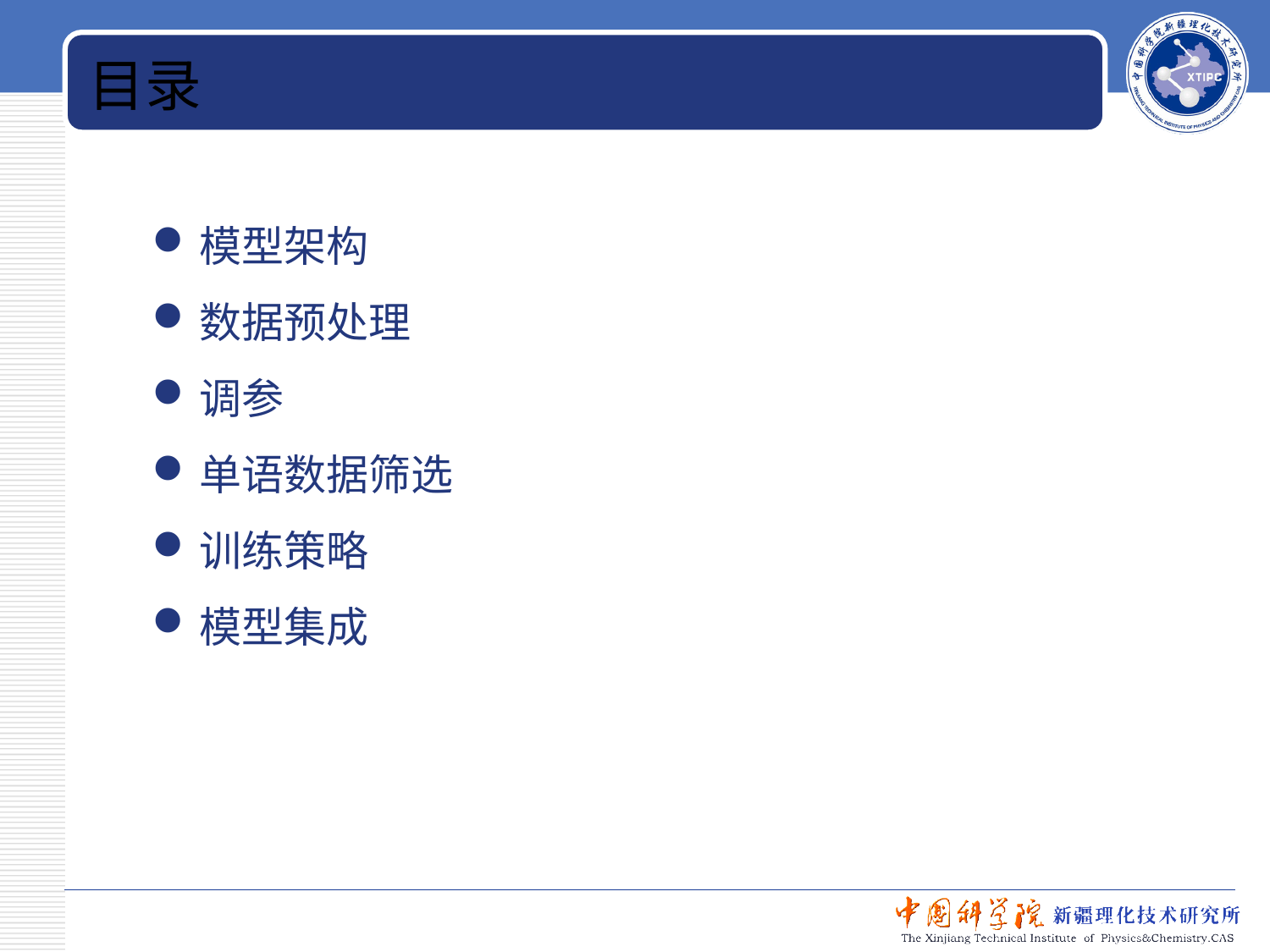

目录
模型架构
数据预处理
调参
单语数据筛选
训练策略
模型集成